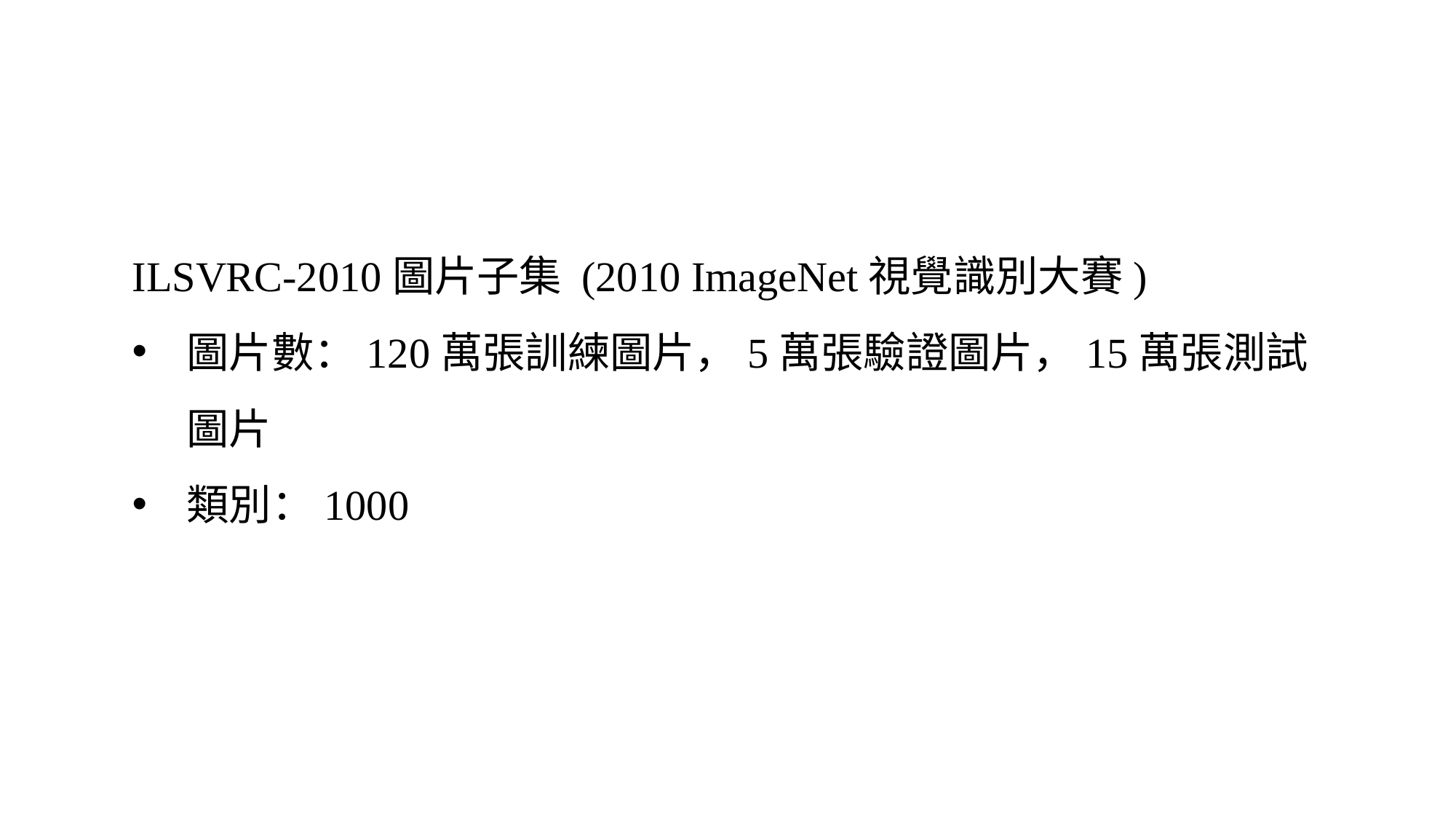

#
ILSVRC-2010圖片子集 (2010 ImageNet視覺識別大賽)
圖片數：120萬張訓練圖片，5萬張驗證圖片，15萬張測試圖片
類別：1000